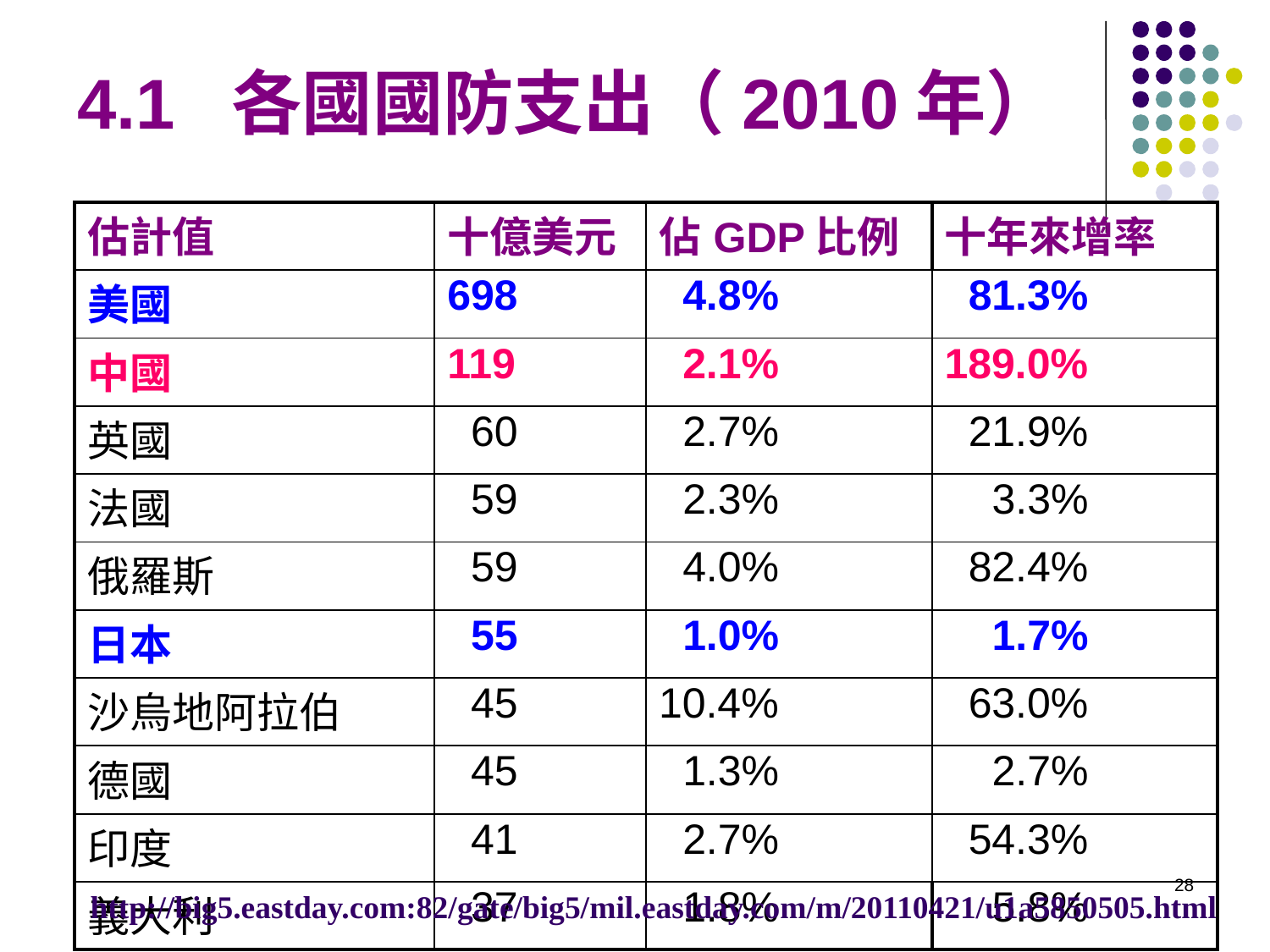

# 4.1  各國國防支出（2010年）
| 估計值 | 十億美元 | 佔GDP比例 | 十年來增率 |
| --- | --- | --- | --- |
| 美國 | 698 | 4.8% | 81.3% |
| 中國 | 119 | 2.1% | 189.0% |
| 英國 | 60 | 2.7% | 21.9% |
| 法國 | 59 | 2.3% | 3.3% |
| 俄羅斯 | 59 | 4.0% | 82.4% |
| 日本 | 55 | 1.0% | 1.7% |
| 沙烏地阿拉伯 | 45 | 10.4% | 63.0% |
| 德國 | 45 | 1.3% | 2.7% |
| 印度 | 41 | 2.7% | 54.3% |
| 義大利 | 37 | 1.8% | 5.8% |
28
http://big5.eastday.com:82/gate/big5/mil.eastday.com/m/20110421/u1a5850505.html